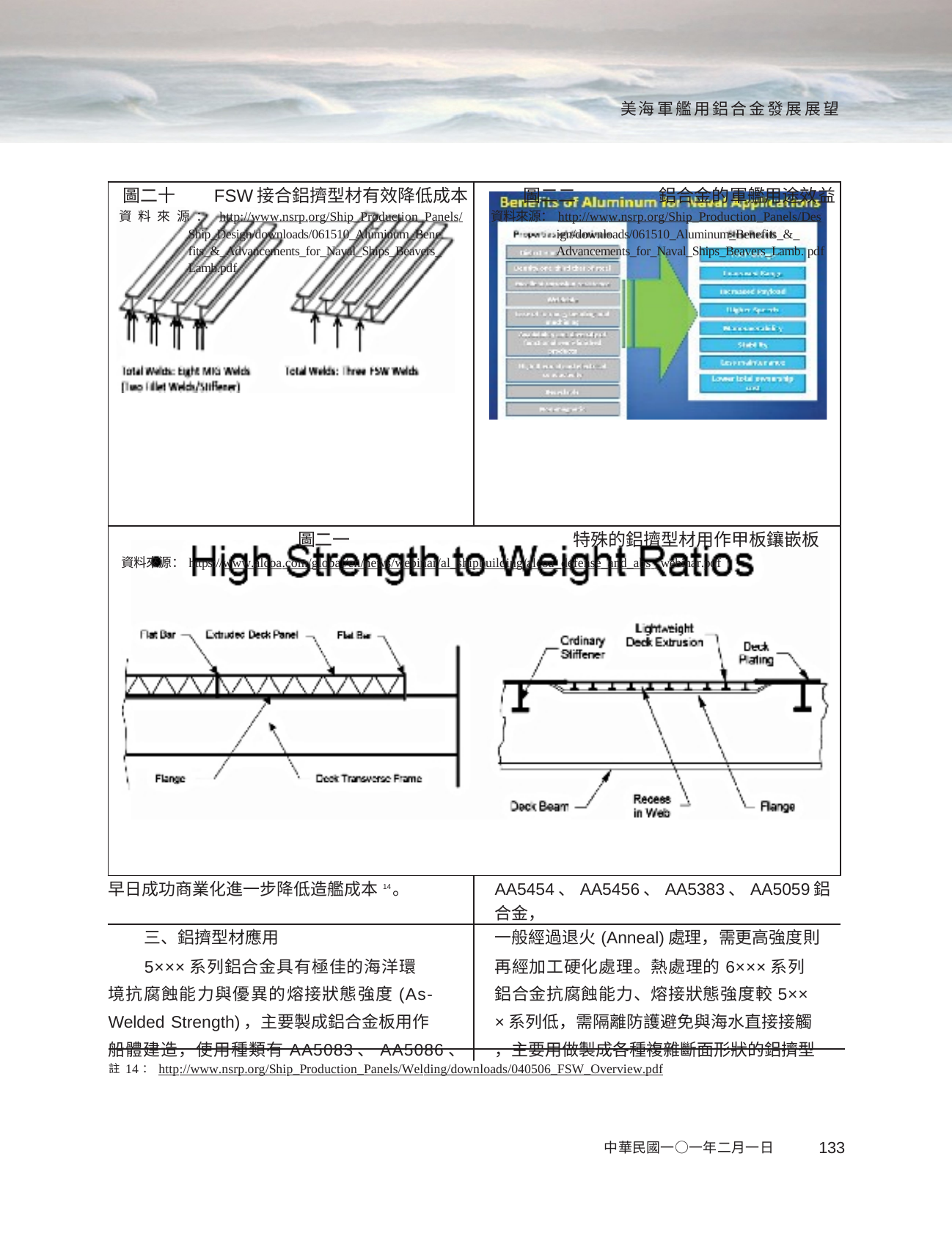

美海軍艦用鋁合金發展展望
| 圖二十 FSW接合鋁擠型材有效降低成本 資料來源：http://www.nsrp.org/Ship\_Production\_Panels/ Ship\_Design/downloads/061510\_Aluminum\_Bene fits\_&\_Advancements\_for\_Naval\_Ships\_Beavers\_ Lamb.pdf | 圖二二 鋁合金的軍艦用途效益 資料來源：http://www.nsrp.org/Ship\_Production\_Panels/Des ign/downloads/061510\_Aluminum\_Benefits\_&\_ Advancements\_for\_Naval\_Ships\_Beavers\_Lamb. pdf |
| --- | --- |
| 圖二一 特殊的鋁擠型材用作甲板鑲嵌板 資料來源：https://www.alcoa.com/global/en/news/webinar/al\_shipbuilding/alcoa\_defense\_and\_abs \_webinar.pdf |  |
| 早日成功商業化進一步降低造艦成本14。 | AA5454、AA5456、AA5383、AA5059鋁合金， |
| 三、鋁擠型材應用 | 一般經過退火(Anneal)處理，需更高強度則 |
| 5×××系列鋁合金具有極佳的海洋環 | 再經加工硬化處理。熱處理的6×××系列 |
| 境抗腐蝕能力與優異的熔接狀態強度(As- | 鋁合金抗腐蝕能力、熔接狀態強度較5×× |
| Welded Strength)，主要製成鋁合金板用作 | ×系列低，需隔離防護避免與海水直接接觸 |
| 船體建造，使用種類有AA5083、AA5086、 | ，主要用做製成各種複雜斷面形狀的鋁擠型 |

註14：http://www.nsrp.org/Ship_Production_Panels/Welding/downloads/040506_FSW_Overview.pdf
中華民國一○一年二月一日	133